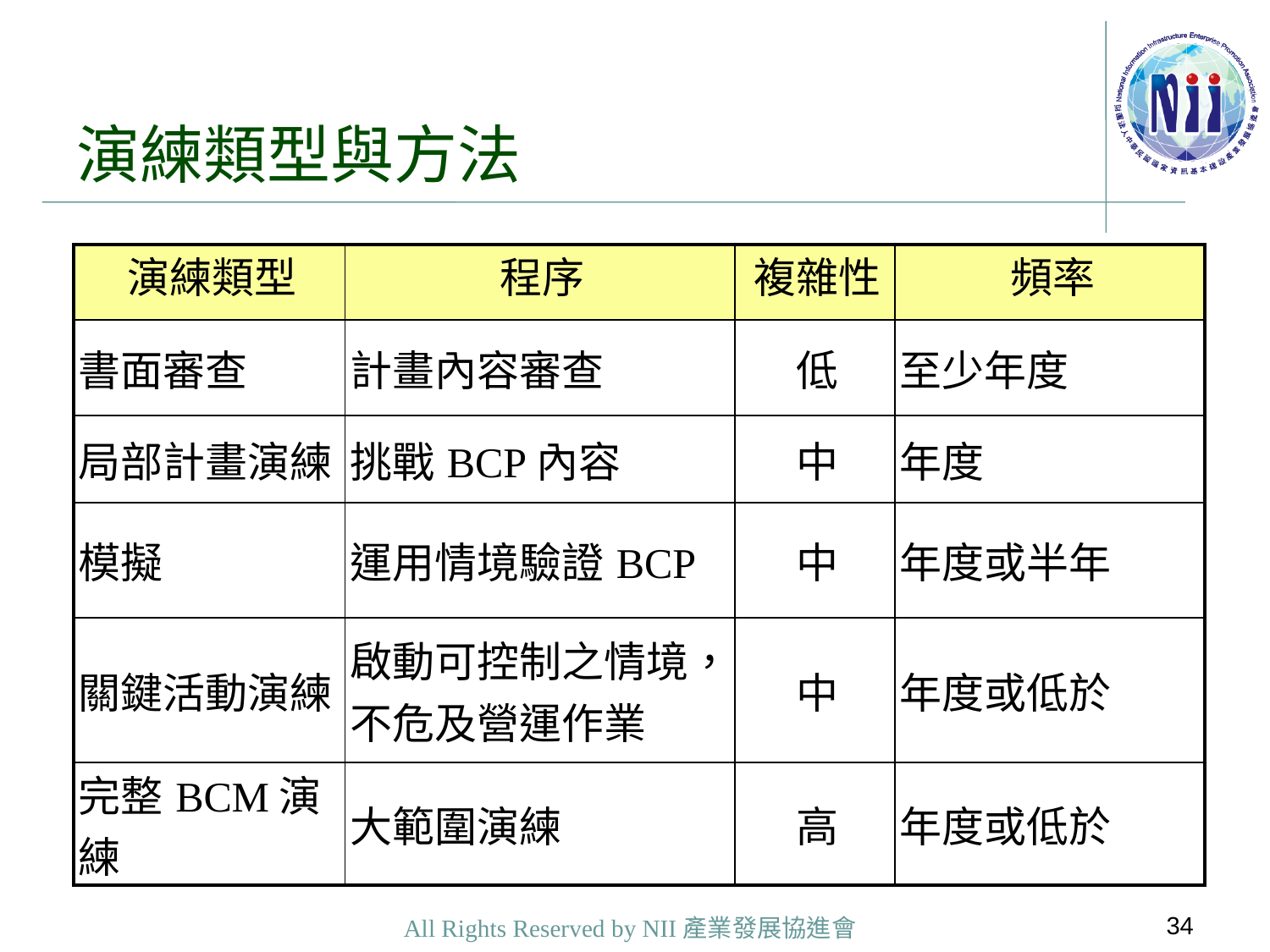

# 演練類型與方法
| 演練類型 | 程序 | 複雜性 | 頻率 |
| --- | --- | --- | --- |
| 書面審查 | 計畫內容審查 | 低 | 至少年度 |
| 局部計畫演練 | 挑戰BCP內容 | 中 | 年度 |
| 模擬 | 運用情境驗證BCP | 中 | 年度或半年 |
| 關鍵活動演練 | 啟動可控制之情境，不危及營運作業 | 中 | 年度或低於 |
| 完整BCM演練 | 大範圍演練 | 高 | 年度或低於 |
34
All Rights Reserved by NII產業發展協進會